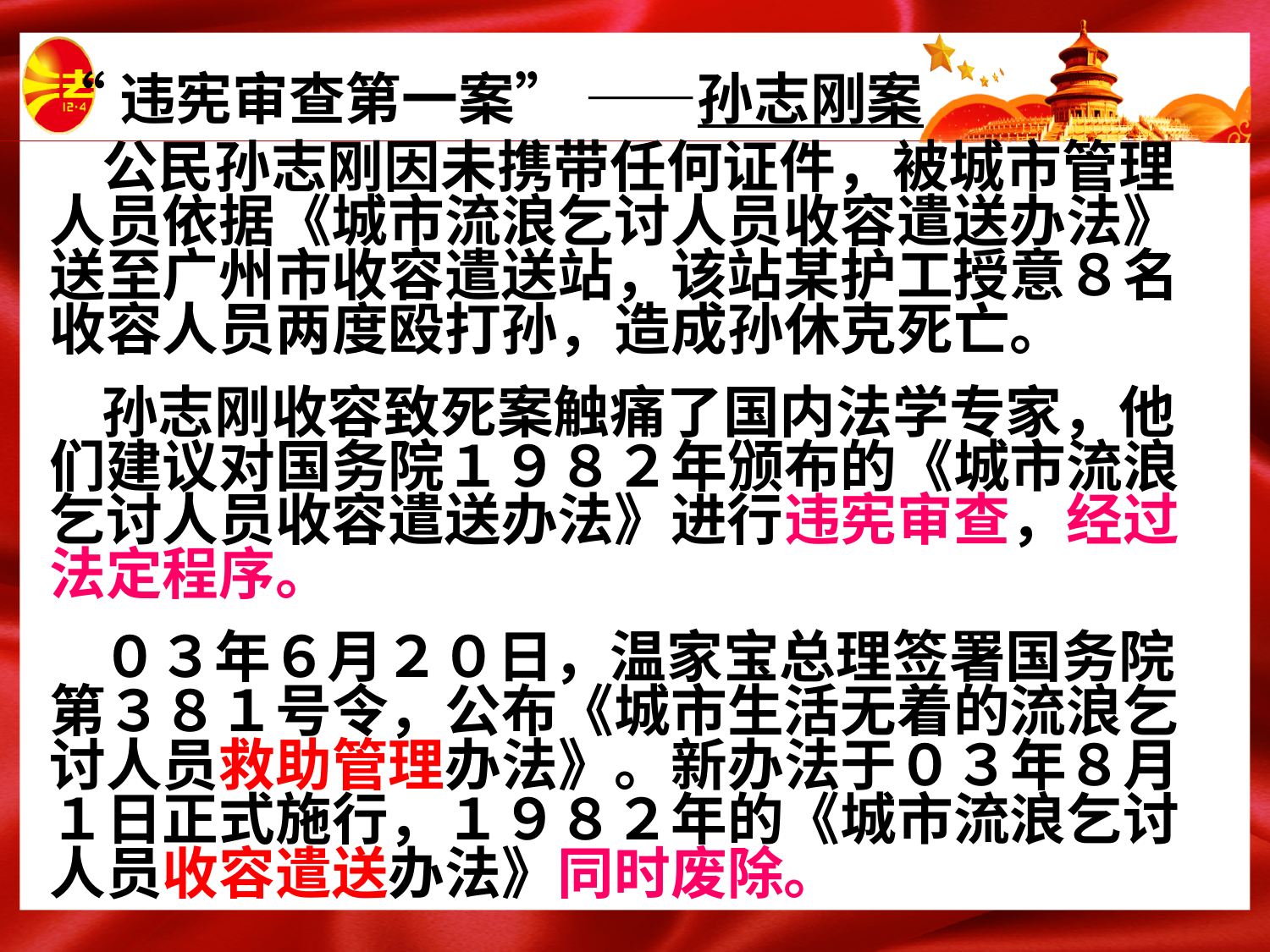

“违宪审查第一案” ——孙志刚案
   公民孙志刚因未携带任何证件，被城市管理人员依据《城市流浪乞讨人员收容遣送办法》送至广州市收容遣送站，该站某护工授意８名收容人员两度殴打孙，造成孙休克死亡。
   孙志刚收容致死案触痛了国内法学专家，他们建议对国务院１９８２年颁布的《城市流浪乞讨人员收容遣送办法》进行违宪审查，经过法定程序。
   ０３年６月２０日，温家宝总理签署国务院第３８１号令，公布《城市生活无着的流浪乞讨人员救助管理办法》。新办法于０３年８月１日正式施行，１９８２年的《城市流浪乞讨人员收容遣送办法》同时废除。